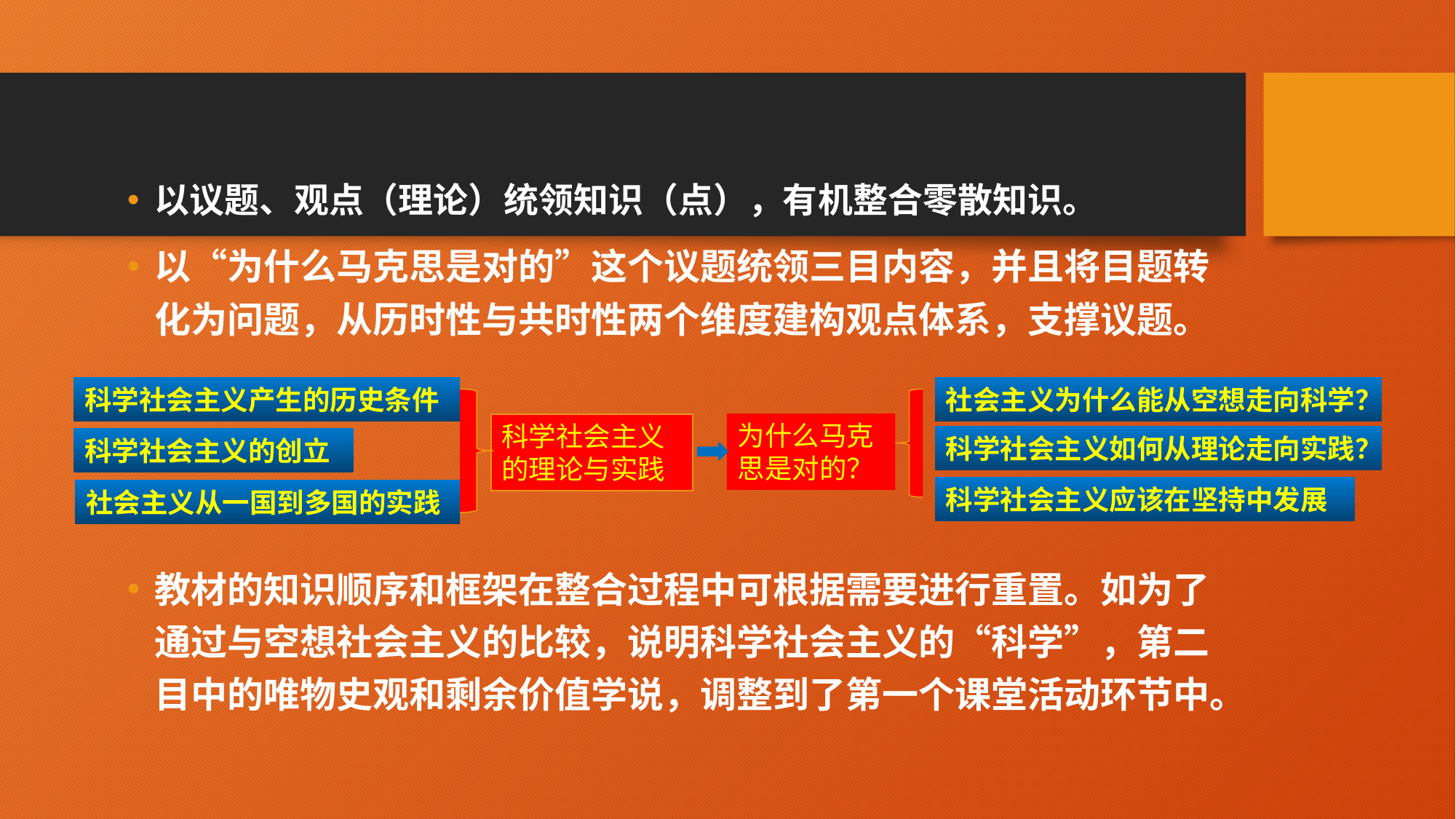

以议题、观点（理论）统领知识（点），有机整合零散知识。
以“为什么马克思是对的”这个议题统领三目内容，并且将目题转化为问题，从历时性与共时性两个维度建构观点体系，支撑议题。

教材的知识顺序和框架在整合过程中可根据需要进行重置。如为了通过与空想社会主义的比较，说明科学社会主义的“科学”，第二目中的唯物史观和剩余价值学说，调整到了第一个课堂活动环节中。

科学社会主义产生的历史条件
社会主义为什么能从空想走向科学？

为什么马克思是对的？
科学社会主义的理论与实践
科学社会主义如何从理论走向实践？
科学社会主义的创立

科学社会主义应该在坚持中发展
社会主义从一国到多国的实践